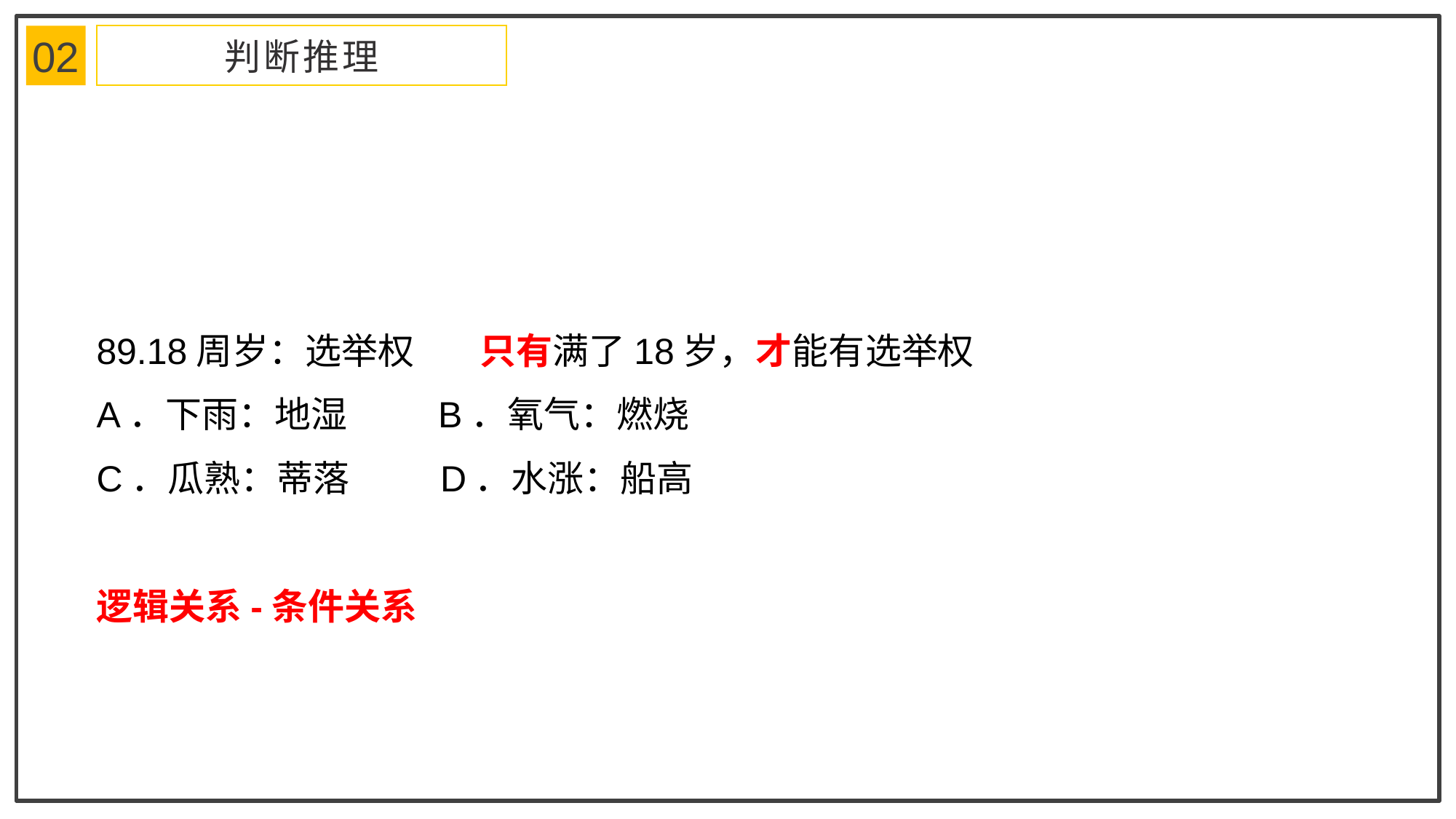

02
判断推理
89.18周岁：选举权        只有满了18岁，才能有选举权
A．下雨：地湿          B．氧气：燃烧
C．瓜熟：蒂落          D．水涨：船高

逻辑关系-条件关系